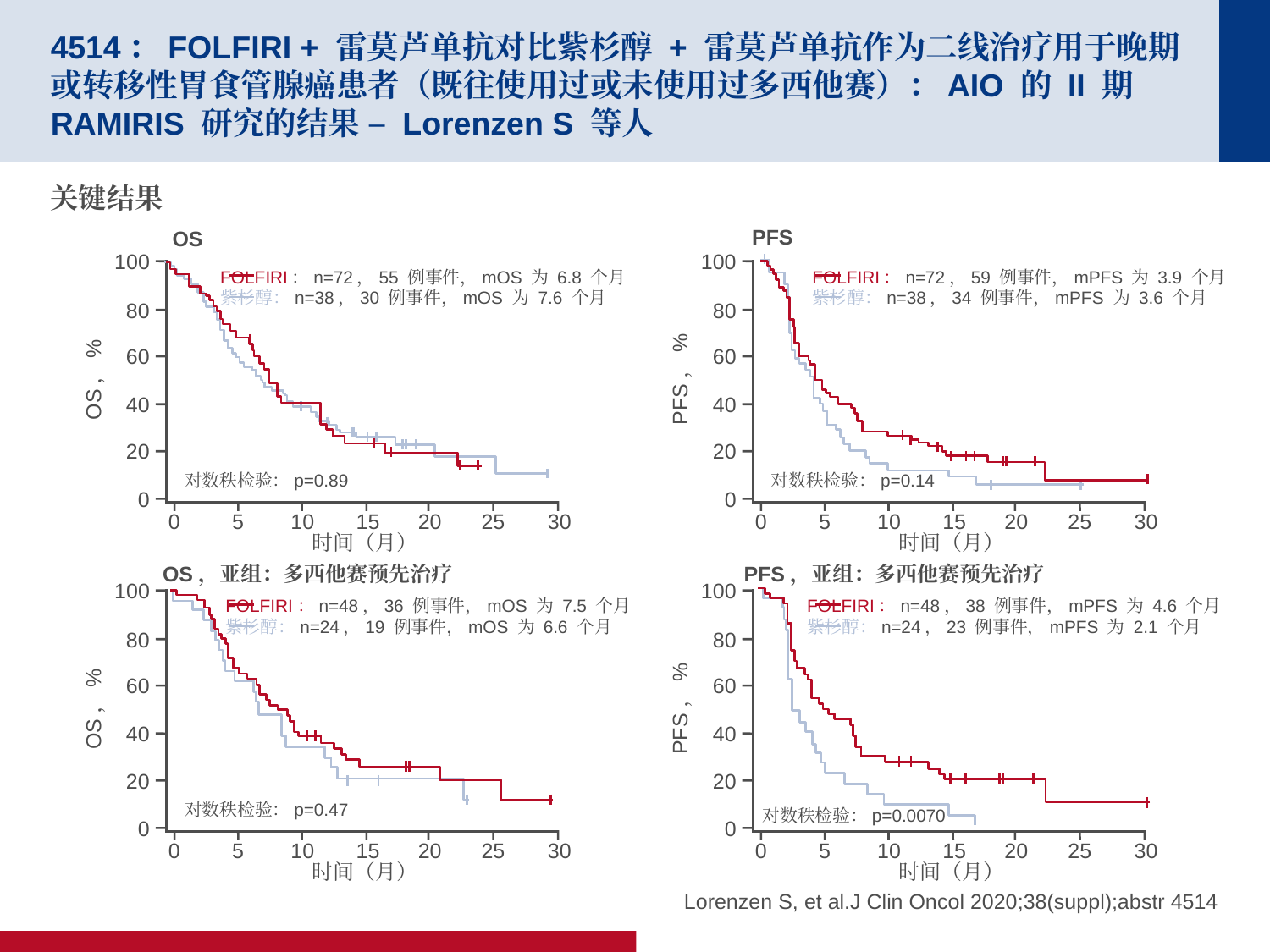

# 4514：FOLFIRI + 雷莫芦单抗对比紫杉醇 + 雷莫芦单抗作为二线治疗用于晚期或转移性胃食管腺癌患者（既往使用过或未使用过多西他赛）：AIO 的 II 期 RAMIRIS 研究的结果 – Lorenzen S 等人
关键结果
PFS
100
FOLFIRI：n=72，59 例事件，mPFS 为 3.9 个月
紫杉醇：n=38，34 例事件，mPFS 为 3.6 个月

80

60

PFS，%
40

20

对数秩检验：p=0.14
0

0
5
10
15
20
25
30
时间（月）
OS
100
FOLFIRI：n=72，55 例事件，mOS 为 6.8 个月
紫杉醇：n=38，30 例事件，mOS 为 7.6 个月

80

60

OS，%
40

20

对数秩检验：p=0.89
0

0
5
10
15
20
25
30
时间（月）

OS，亚组：多西他赛预先治疗
100
FOLFIRI：n=48，36 例事件，mOS 为 7.5 个月
紫杉醇：n=24，19 例事件，mOS 为 6.6 个月

80

60

OS，%
40

20

对数秩检验：p=0.47
0

0
5
10
15
20
25
30
时间（月）
PFS，亚组：多西他赛预先治疗
100
FOLFIRI：n=48，38 例事件，mPFS 为 4.6 个月
紫杉醇：n=24，23 例事件，mPFS 为 2.1 个月

80

60

PFS，%
40

20

对数秩检验：p=0.0070
0

0
5
10
15
20
25
30
时间（月）

Lorenzen S, et al.J Clin Oncol 2020;38(suppl);abstr 4514